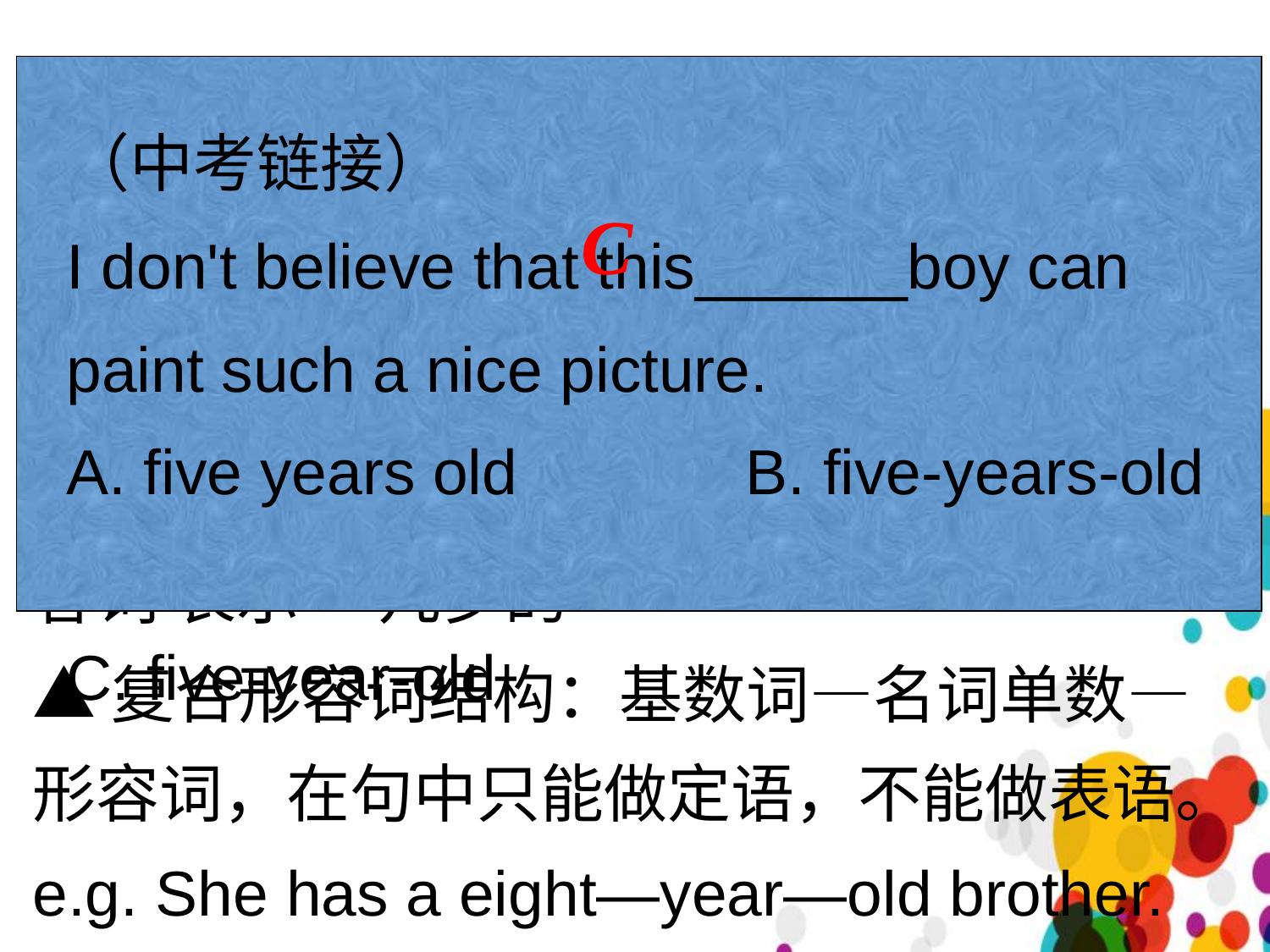

A ten-year-old girl saved about one hundred other tourists in 2004 by warning them that a tsunami...
 ten-year-old  “十岁的”
▲基数词 + year (注意单数) + old 用作形容词 表示 “几岁的”
▲复合形容词结构：基数词—名词单数—形容词，在句中只能做定语，不能做表语。
e.g. She has a eight—year—old brother.
（中考链接）
I don't believe that this______boy can paint such a nice picture.
A. five years old             B. five-years-old
C. five-year-old
 C